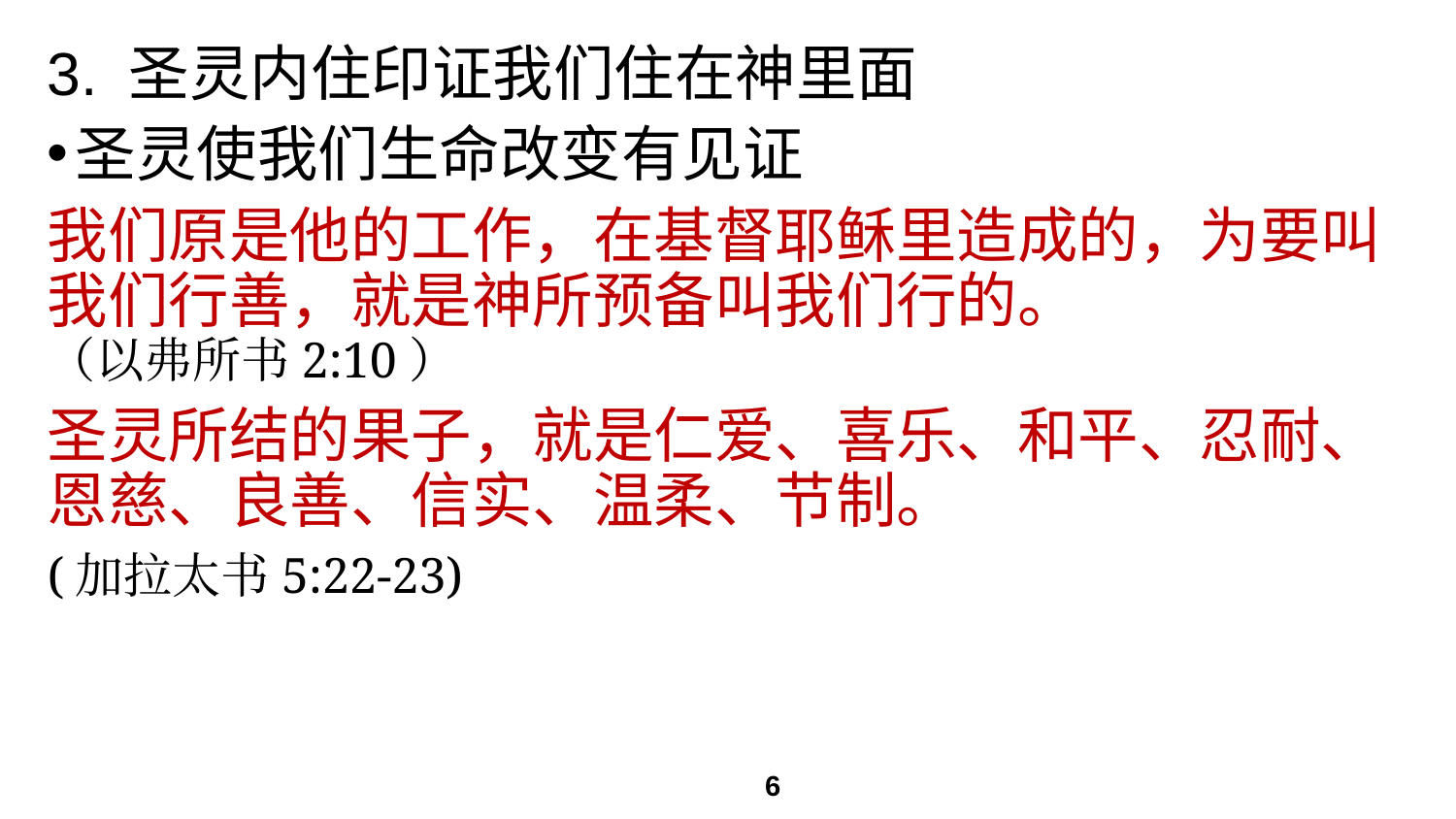

# 3. 圣灵内住印证我们住在神里面
圣灵使我们生命改变有见证
我们原是他的工作，在基督耶稣里造成的，为要叫我们行善，就是神所预备叫我们行的。
（以弗所书2:10）
圣灵所结的果子，就是仁爱、喜乐、和平、忍耐、恩慈、良善、信实、温柔、节制。
(加拉太书5:22-23)
6